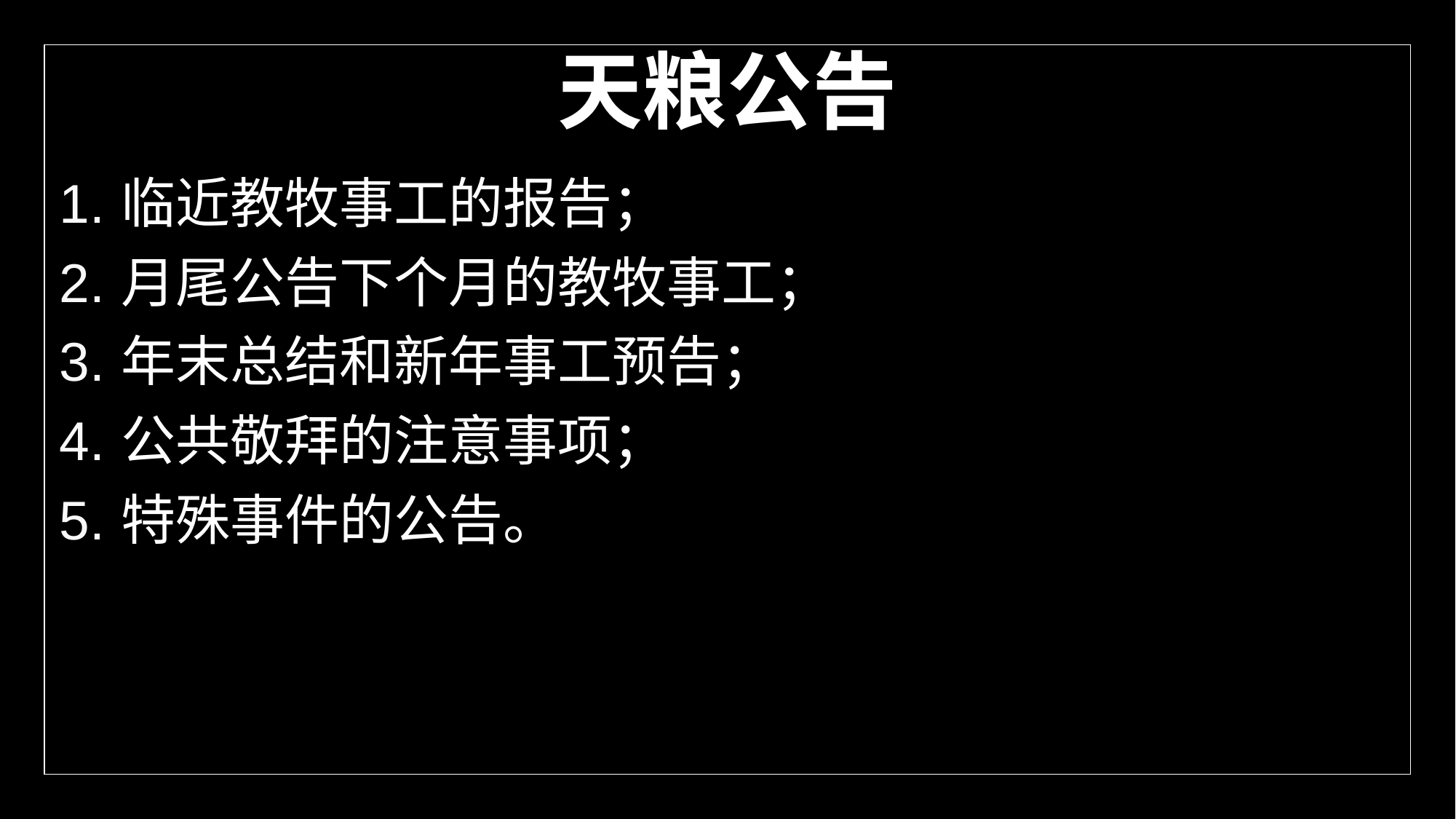

# 天粮公告
临近教牧事工的报告；
月尾公告下个月的教牧事工；
年末总结和新年事工预告；
公共敬拜的注意事项；
特殊事件的公告。